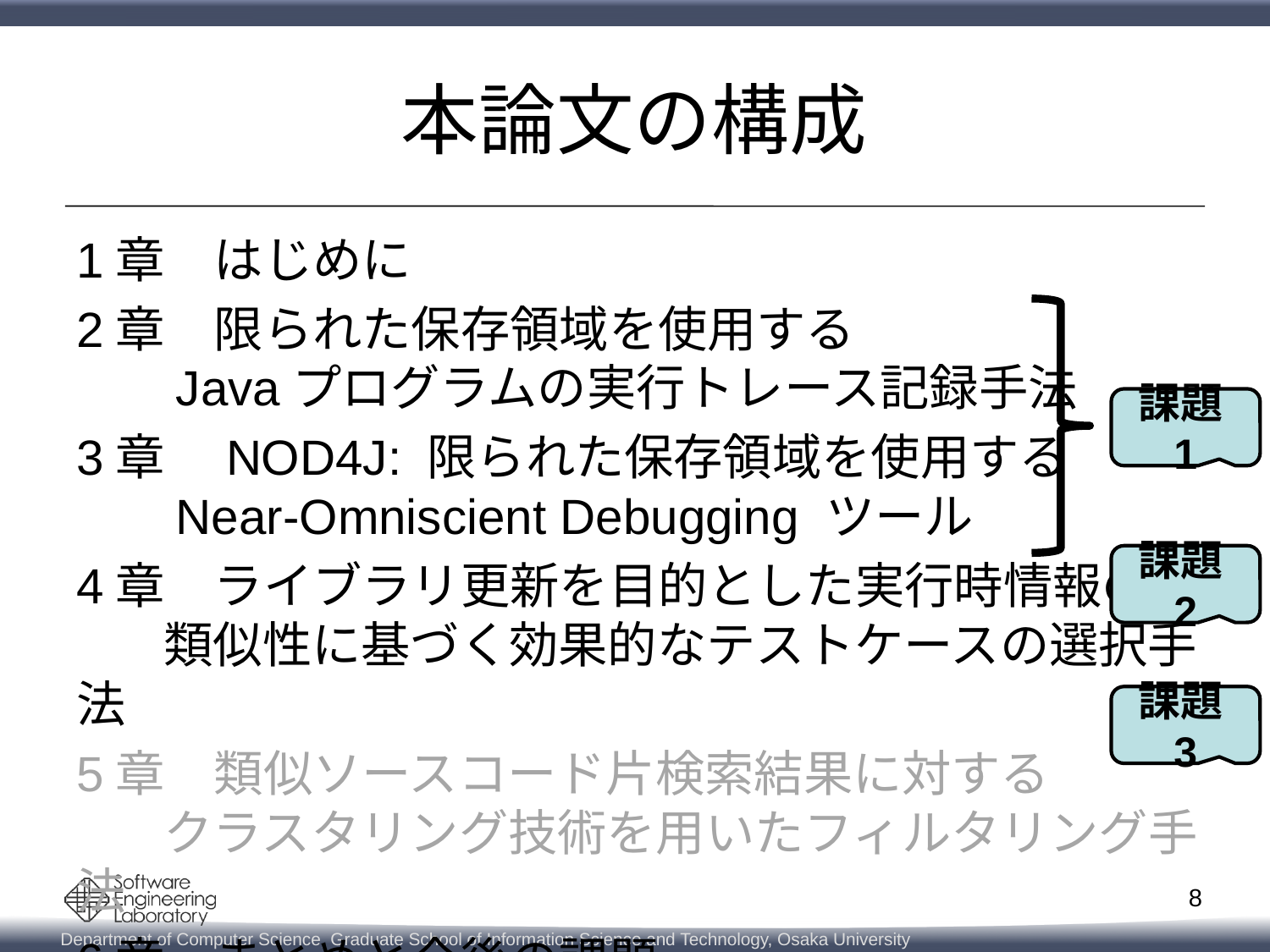

# 本論文の構成
1章　はじめに
2章　限られた保存領域を使用する
        Javaプログラムの実行トレース記録手法
3章　NOD4J: 限られた保存領域を使用する
        Near-Omniscient Debugging ツール
4章　ライブラリ更新を目的とした実行時情報の
        類似性に基づく効果的なテストケースの選択手法
5章　類似ソースコード片検索結果に対する
        クラスタリング技術を用いたフィルタリング手法
6章　まとめと今後の課題

課題1
課題2
課題3
8